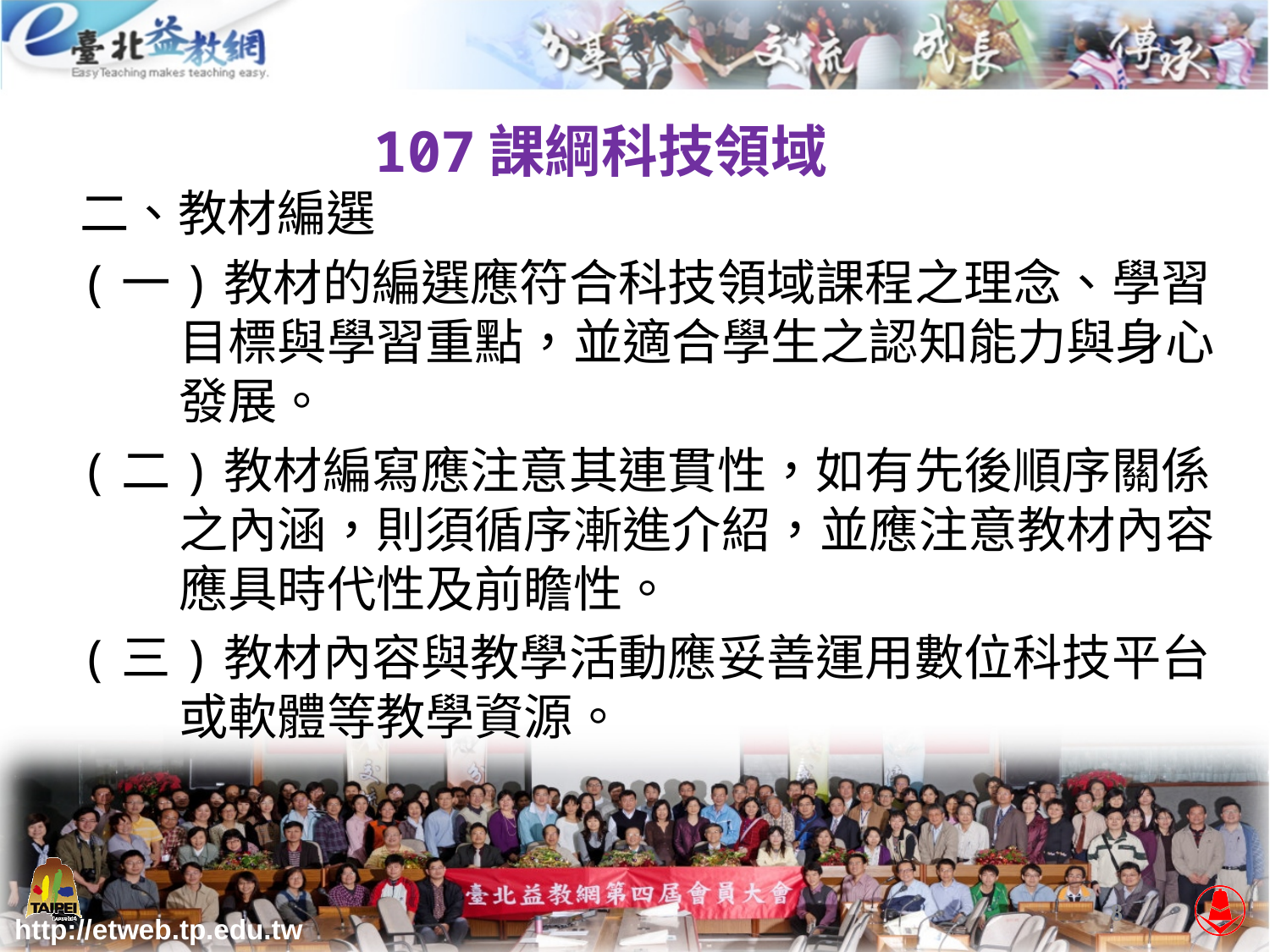

# 107課綱科技領域
二、教材編選
(一)教材的編選應符合科技領域課程之理念、學習目標與學習重點，並適合學生之認知能力與身心發展。
(二)教材編寫應注意其連貫性，如有先後順序關係之內涵，則須循序漸進介紹，並應注意教材內容應具時代性及前瞻性。
(三)教材內容與教學活動應妥善運用數位科技平台或軟體等教學資源。
8